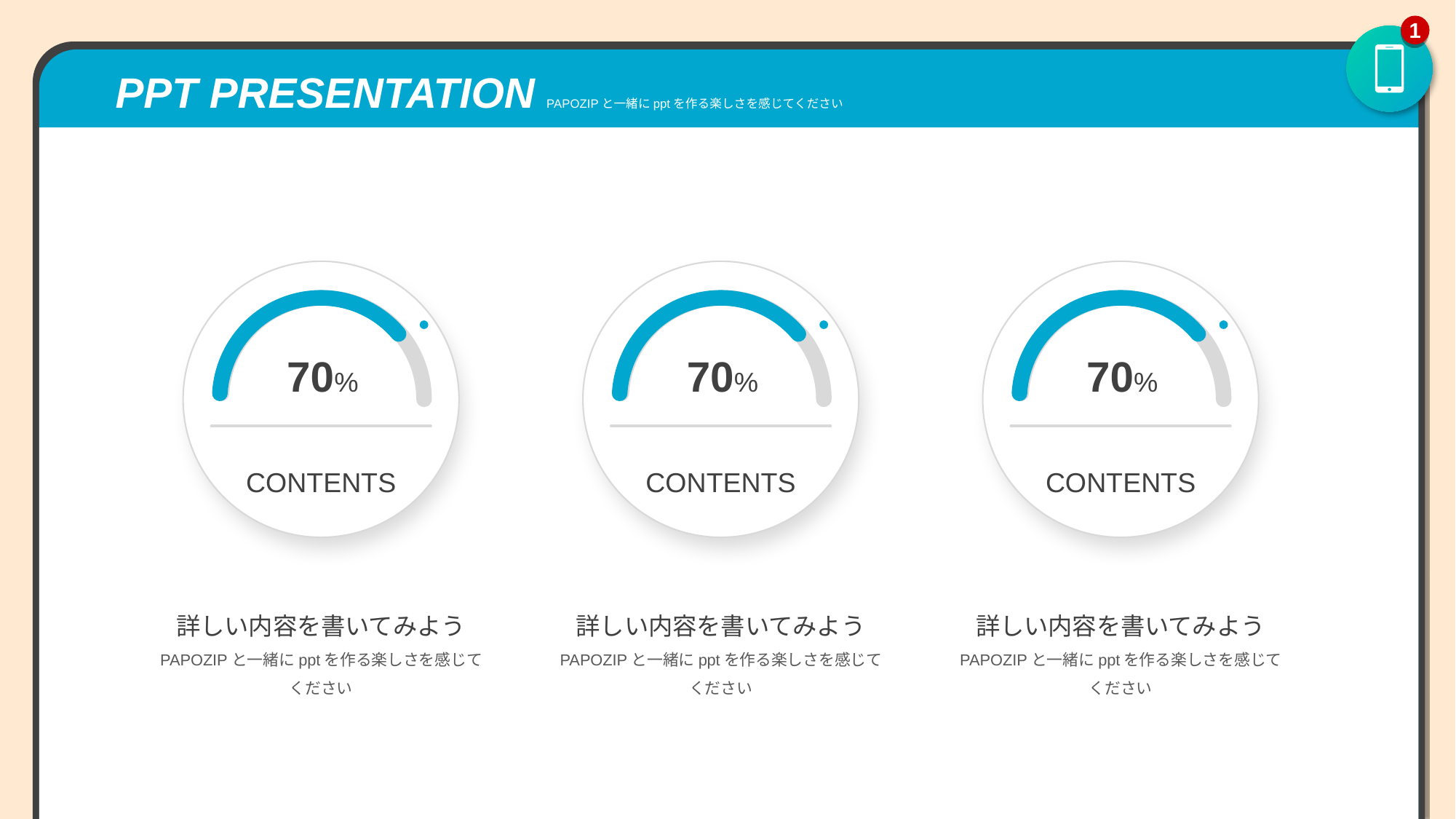

1

PPT PRESENTATION PAPOZIPと一緒にpptを作る楽しさを感じてください

70%
70%
70%
CONTENTS

詳しい内容を書いてみよう
PAPOZIPと一緒にpptを作る楽しさを感じてください
CONTENTS

詳しい内容を書いてみよう
PAPOZIPと一緒にpptを作る楽しさを感じてください
CONTENTS

詳しい内容を書いてみよう
PAPOZIPと一緒にpptを作る楽しさを感じてください